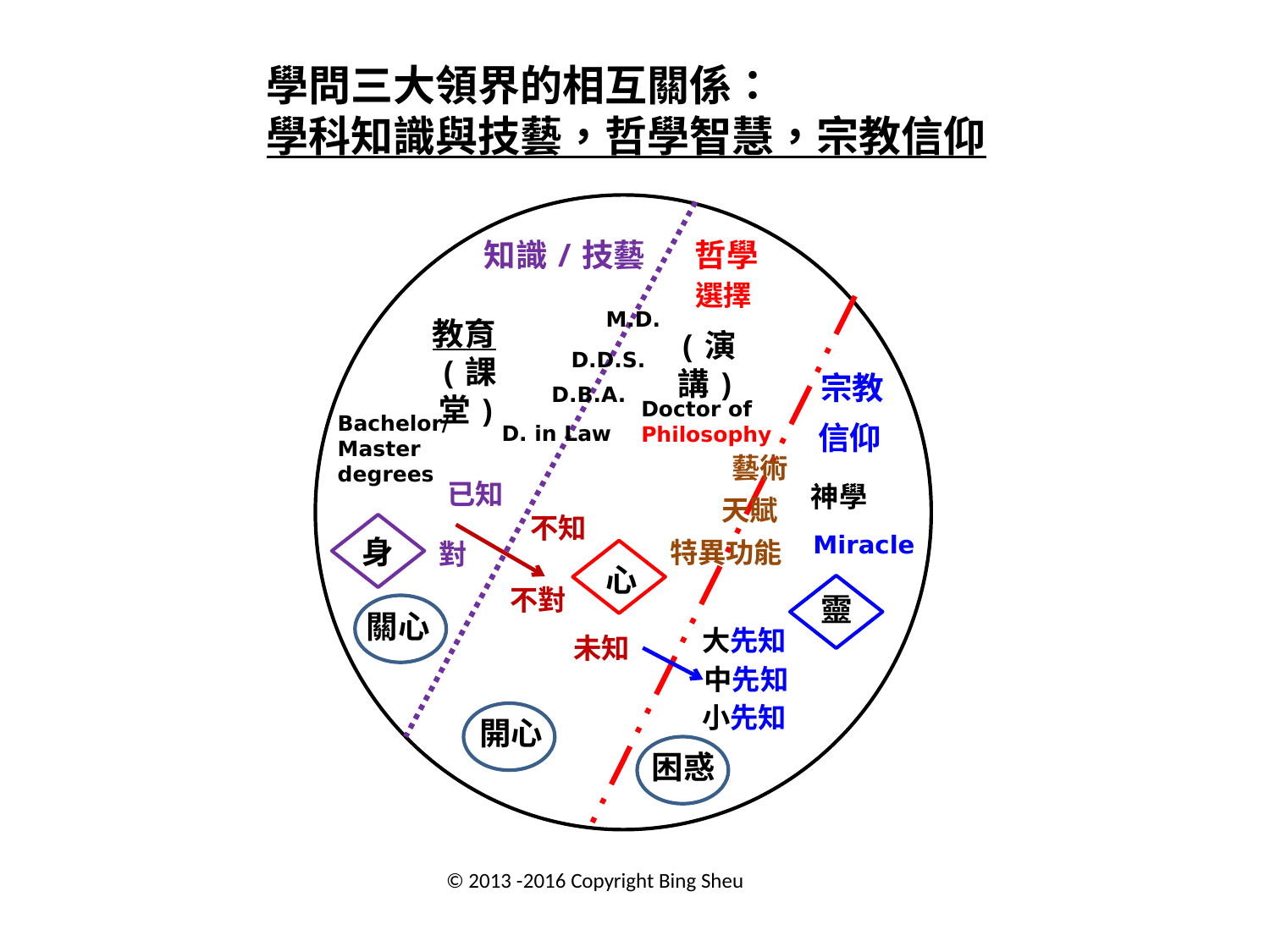

學問三大領界的相互關係：
學科知識與技藝，哲學智慧，宗教信仰

知識/技藝
哲學
選擇
M.D.
教育(課堂)
(演講)
D.D.S.
宗教
D.B.A.
Doctor of Philosophy
Bachelor/Master degrees
信仰
D. in Law
藝術
已知
神學
天賦
不知

Miracle
身
特異功能
對

心

不對
靈

關心
大先知
未知
中先知
小先知

開心

困惑
© 2013 -2016 Copyright Bing Sheu